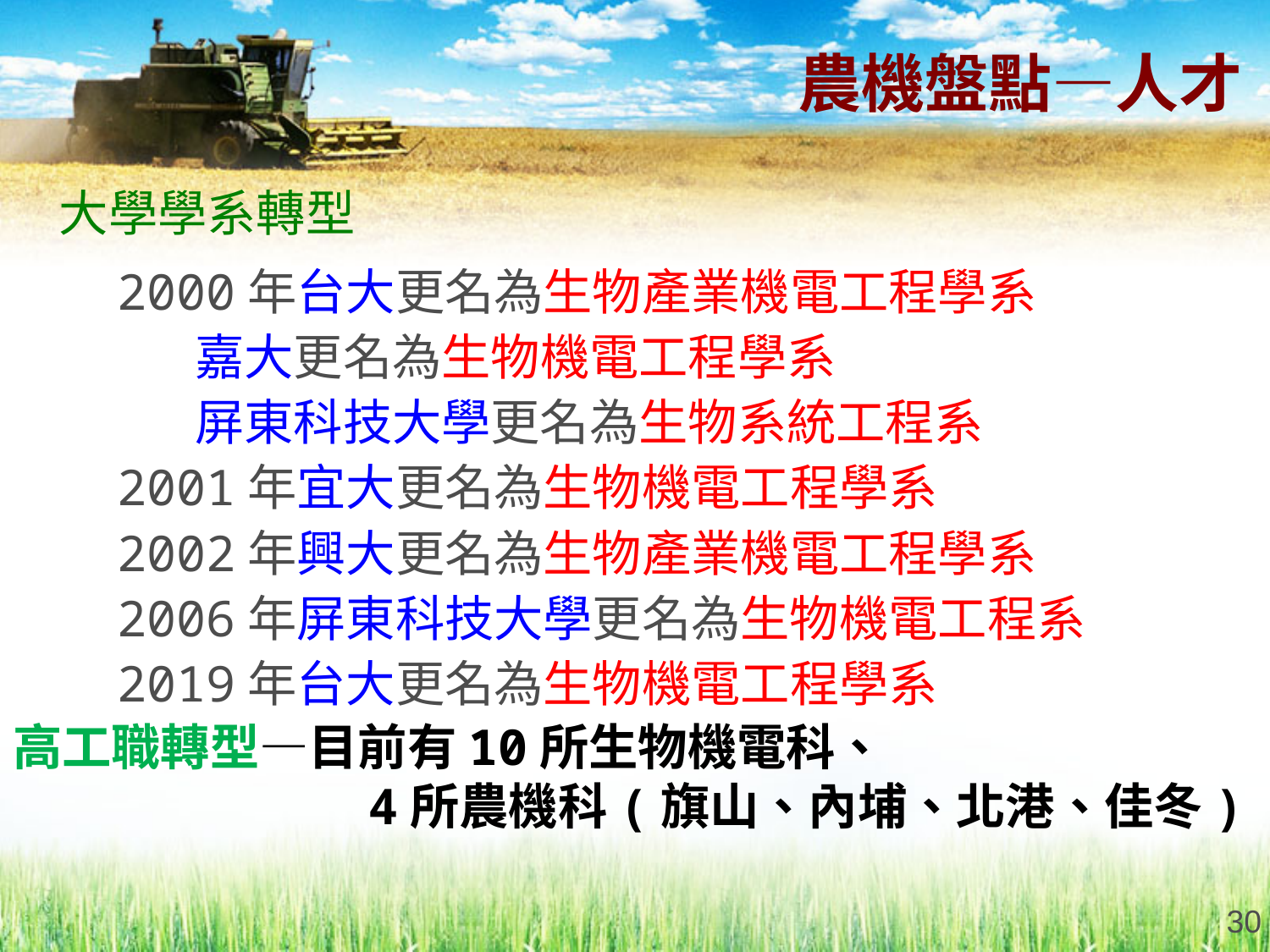

# 農機盤點—人才
大學學系轉型
2000年台大更名為生物產業機電工程學系
      嘉大更名為生物機電工程學系
      屏東科技大學更名為生物系統工程系
2001年宜大更名為生物機電工程學系
2002年興大更名為生物產業機電工程學系
2006年屏東科技大學更名為生物機電工程系
2019年台大更名為生物機電工程學系

高工職轉型—目前有10所生物機電科、
            4所農機科(旗山、內埔、北港、佳冬)
30